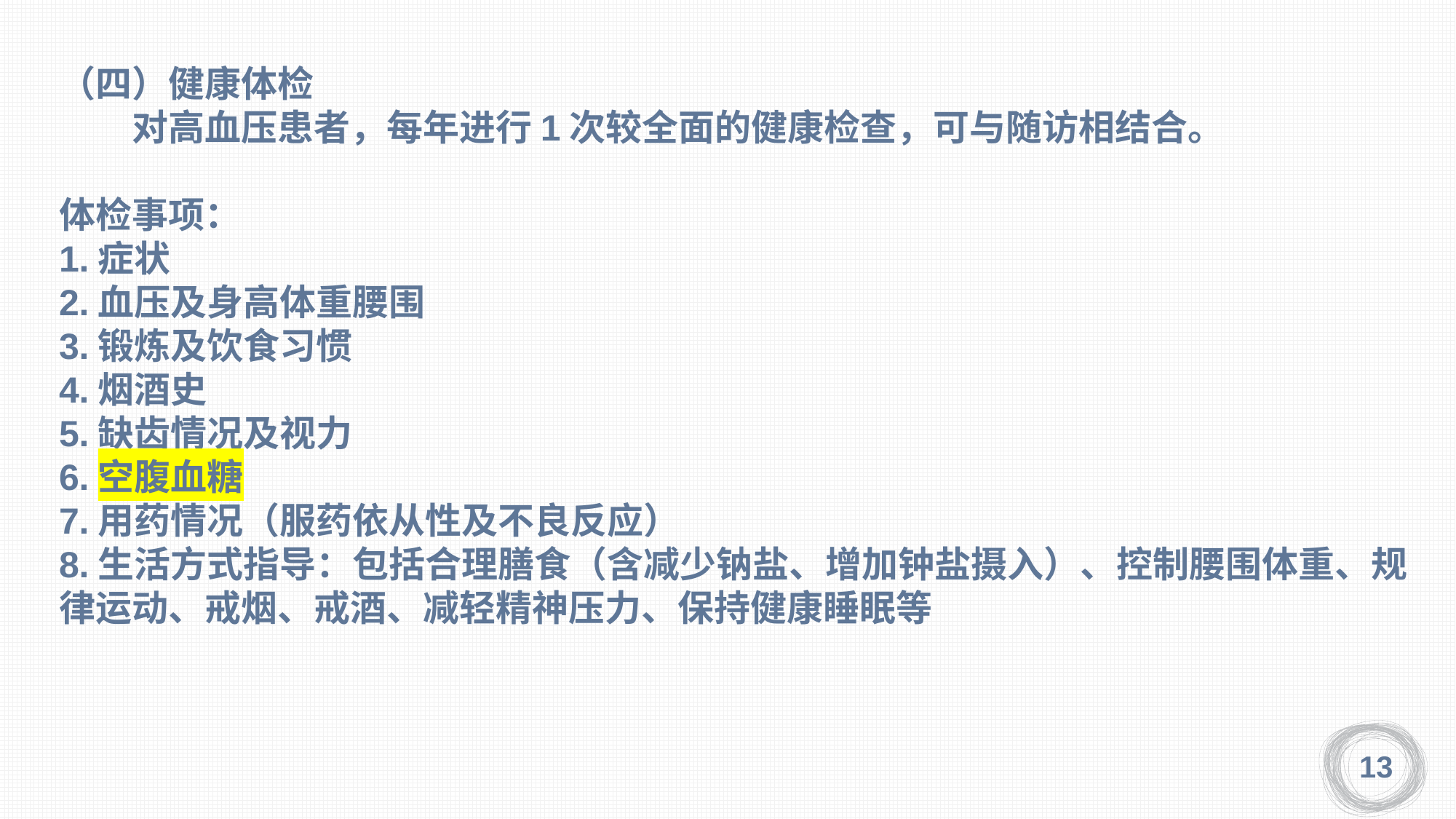

（四）健康体检
　　对高血压患者，每年进行1次较全面的健康检查，可与随访相结合。

体检事项：
1.症状
2.血压及身高体重腰围
3.锻炼及饮食习惯
4.烟酒史
5.缺齿情况及视力
6.空腹血糖
7.用药情况（服药依从性及不良反应）
8.生活方式指导：包括合理膳食（含减少钠盐、增加钟盐摄入）、控制腰围体重、规律运动、戒烟、戒酒、减轻精神压力、保持健康睡眠等

13